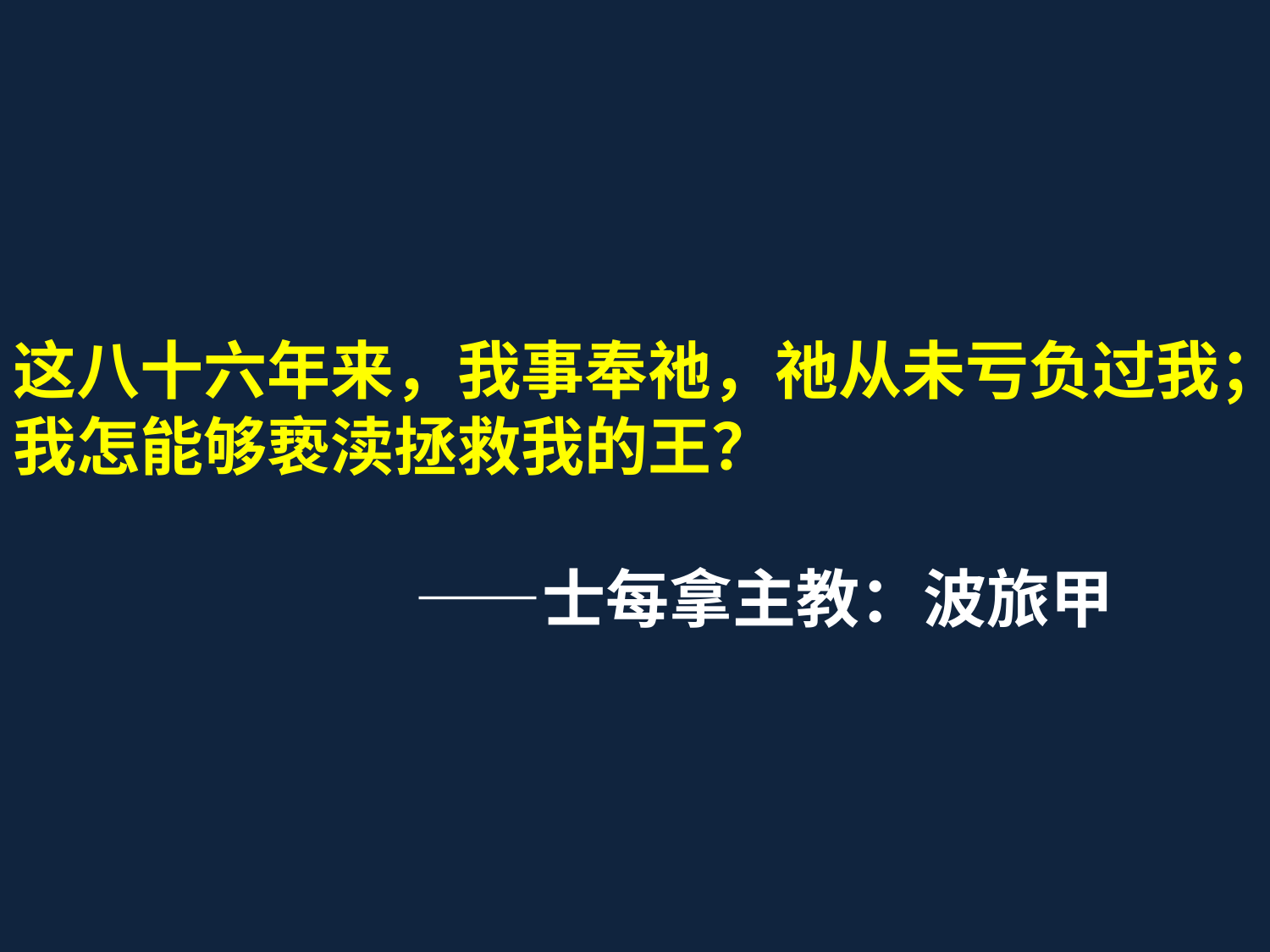

这八十六年来，我事奉祂，祂从未亏负过我；我怎能够亵渎拯救我的王？
                            ——士每拿主教：波旅甲